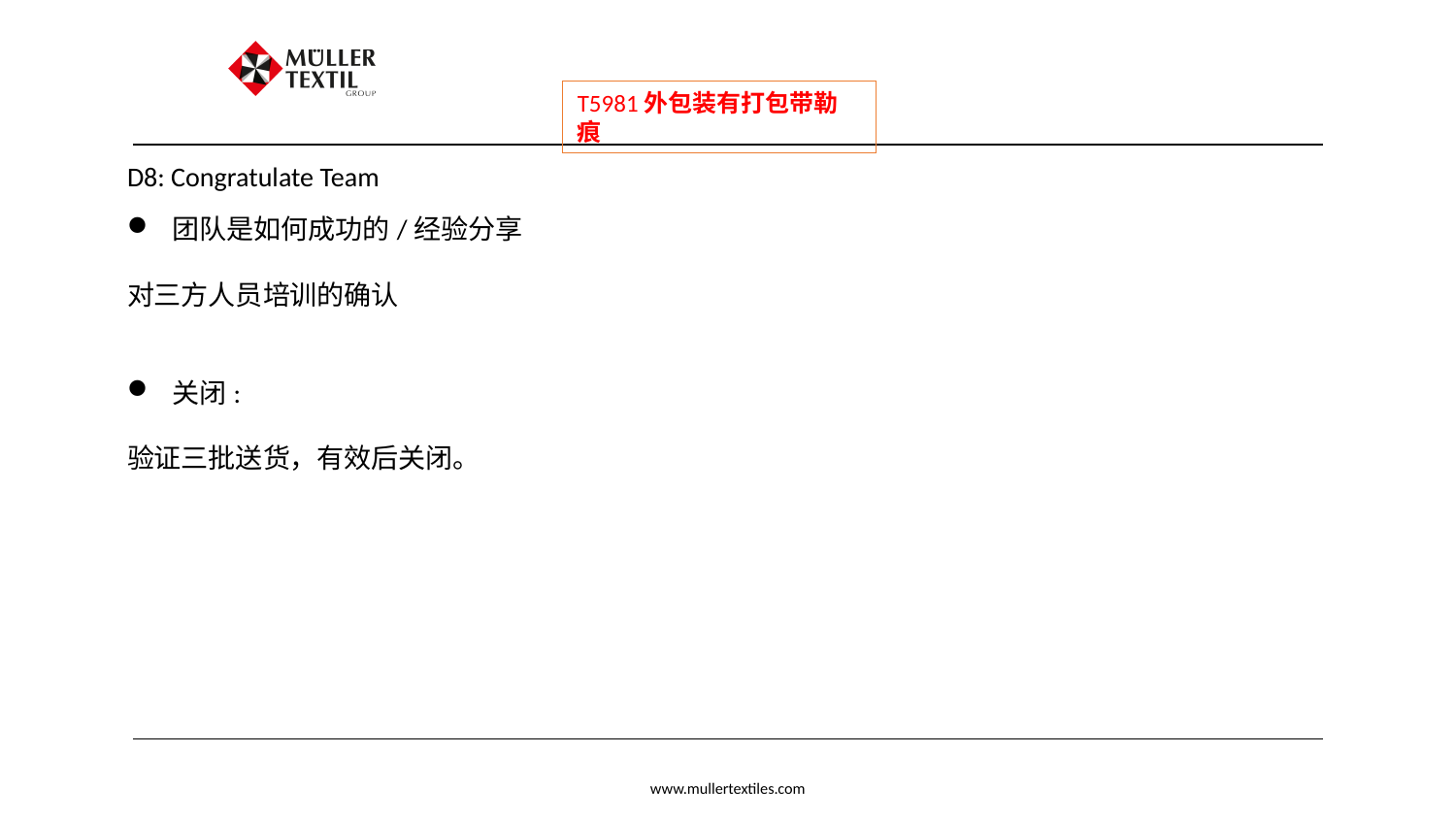

T5981外包装有打包带勒痕
D8: Congratulate Team
团队是如何成功的/经验分享

对三方人员培训的确认

关闭:

验证三批送货，有效后关闭。